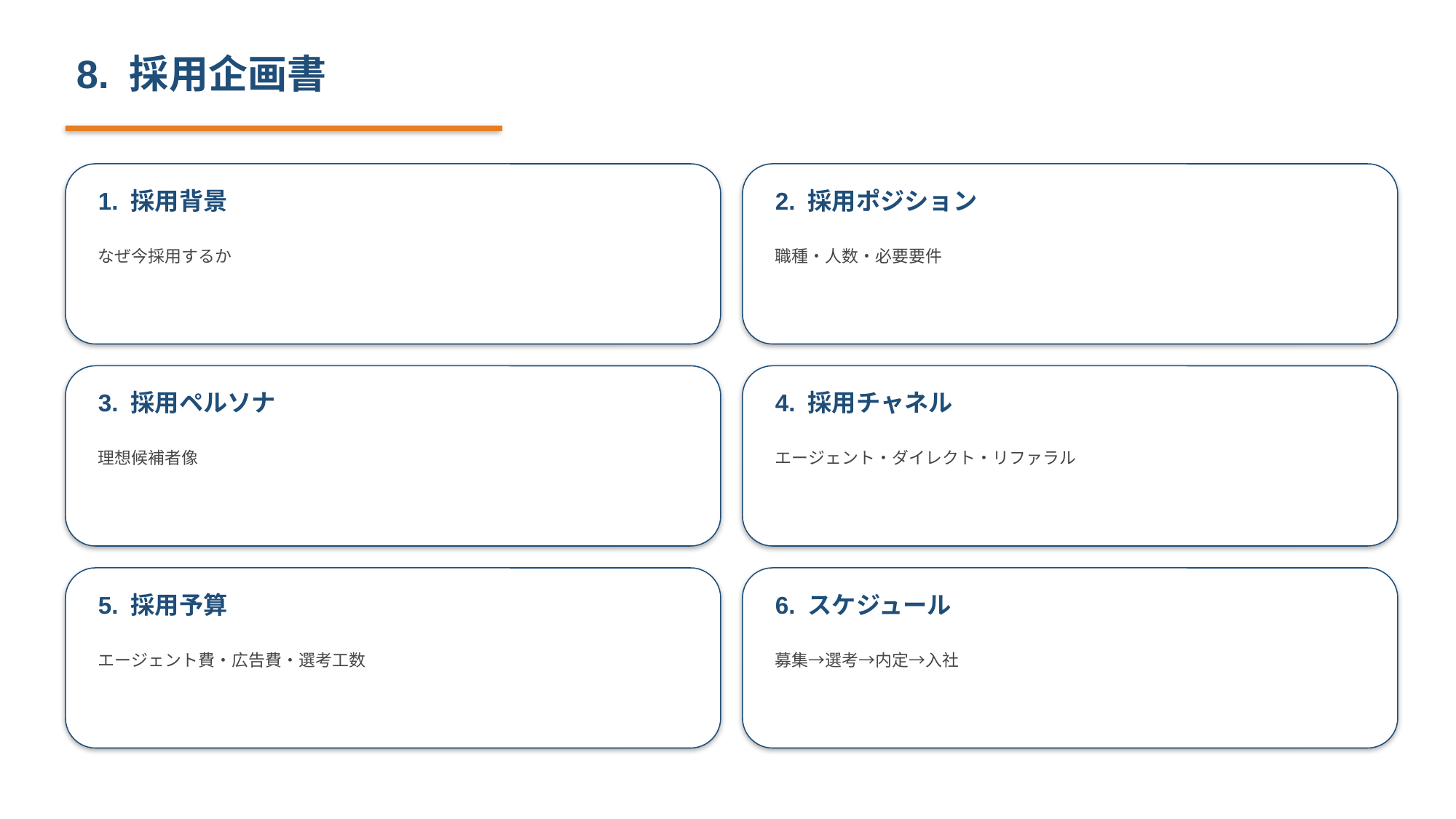

8. 採用企画書

1. 採用背景
2. 採用ポジション
なぜ今採用するか
職種・人数・必要要件

3. 採用ペルソナ
4. 採用チャネル
理想候補者像
エージェント・ダイレクト・リファラル

5. 採用予算
6. スケジュール
エージェント費・広告費・選考工数
募集→選考→内定→入社